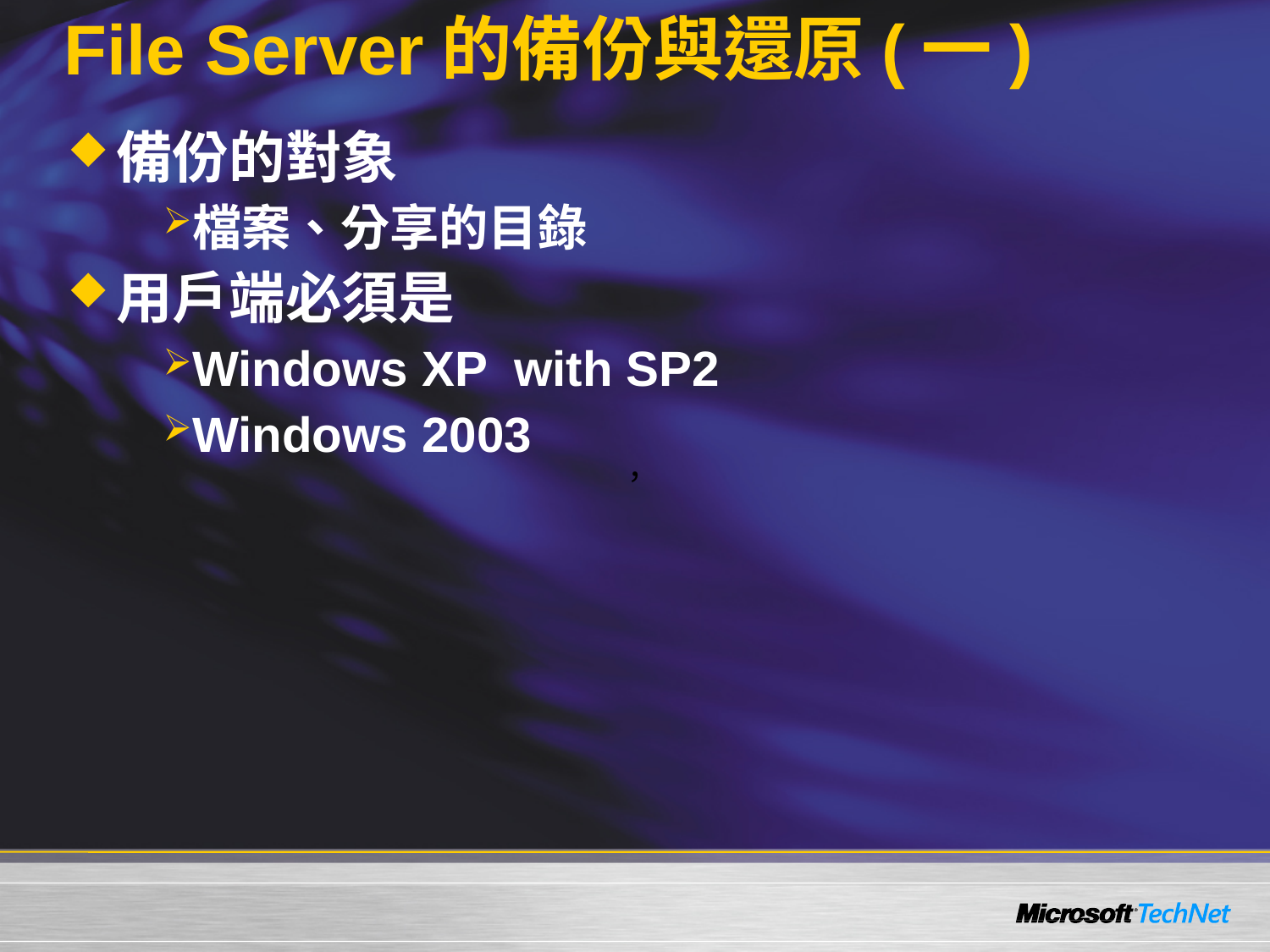

# File Server的備份與還原(一)
備份的對象
檔案、分享的目錄
用戶端必須是
Windows XP  with SP2
Windows 2003